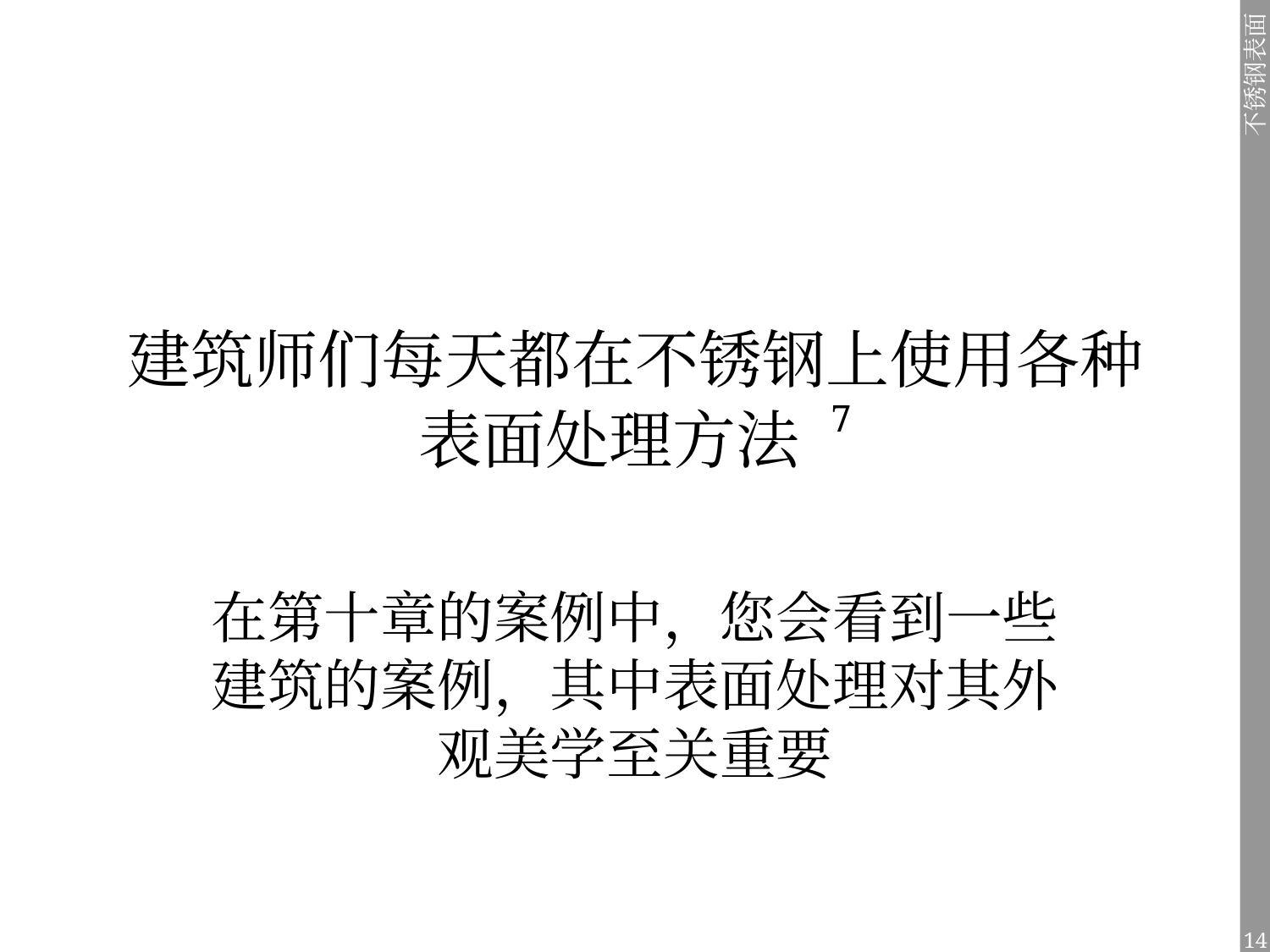

# 建筑师们每天都在不锈钢上使用各种表面处理方法 7
在第十章的案例中，您会看到一些建筑的案例，其中表面处理对其外观美学至关重要
14